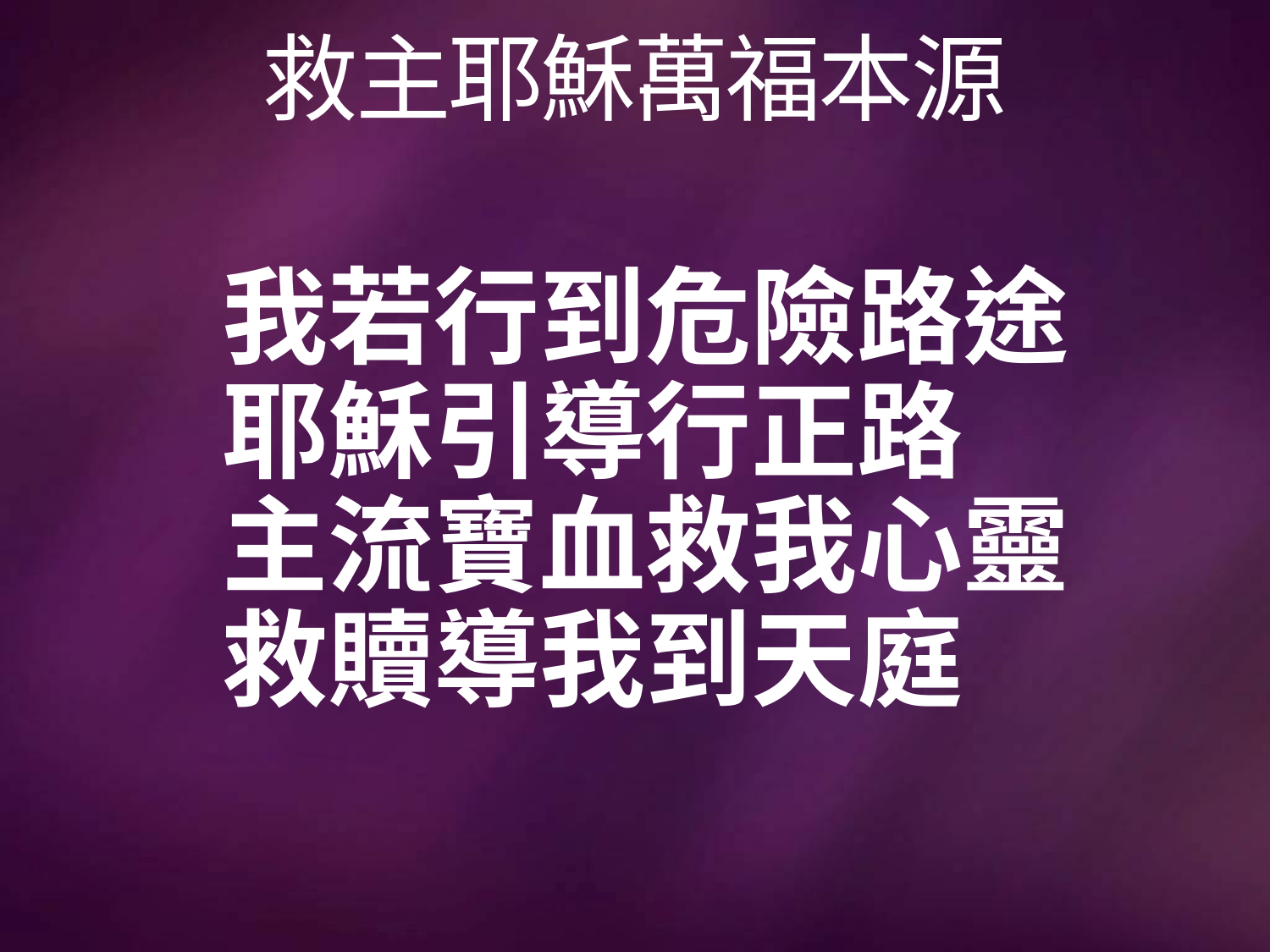

# 救主耶穌萬福本源
我若行到危險路途
耶穌引導行正路
主流寶血救我心靈
救贖導我到天庭